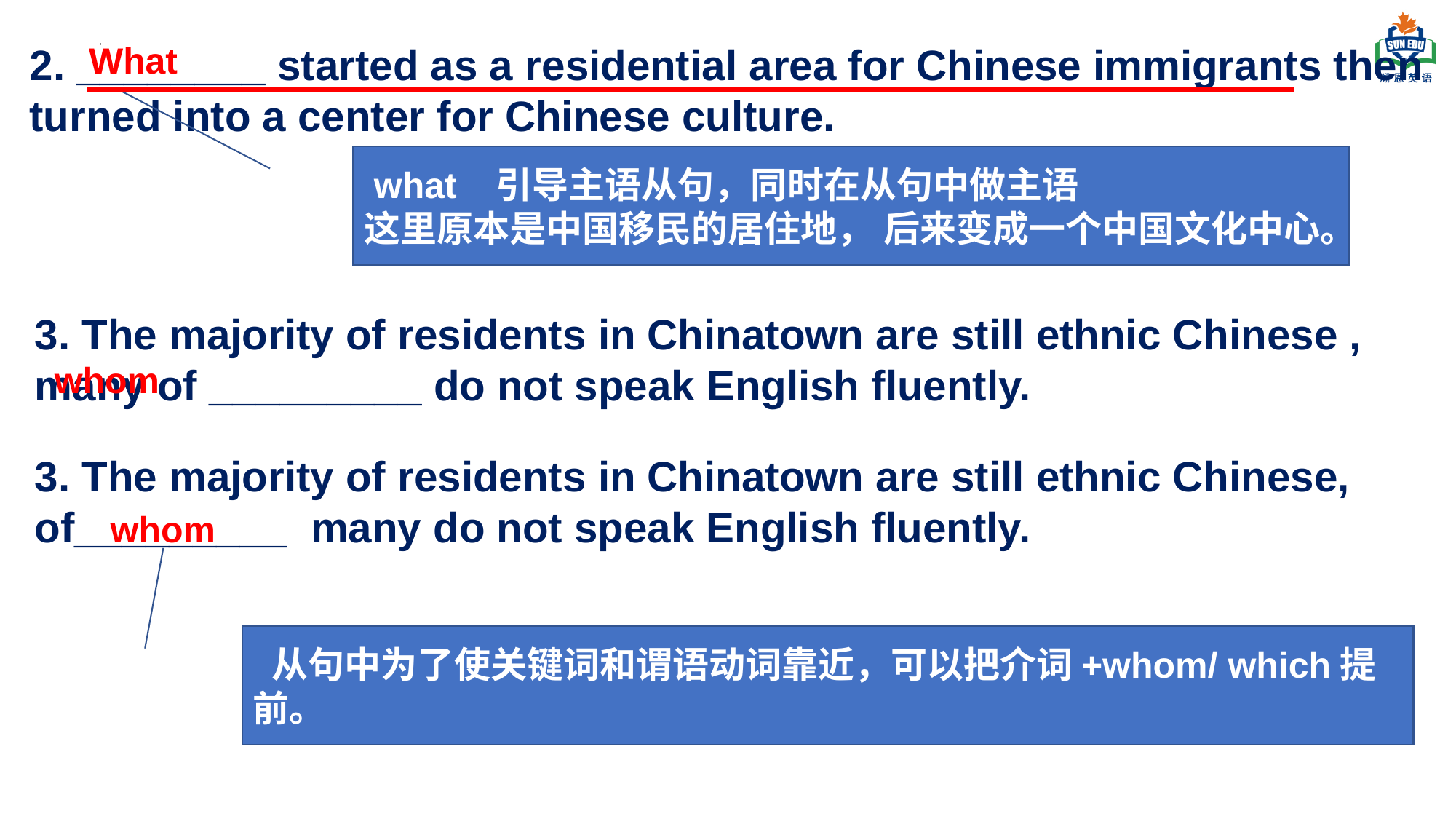

2. ________ started as a residential area for Chinese immigrants then turned into a center for Chinese culture.
What
 what   引导主语从句，同时在从句中做主语
这里原本是中国移民的居住地， 后来变成一个中国文化中心。
3. The majority of residents in Chinatown are still ethnic Chinese , many of _________ do not speak English fluently.
whom
3. The majority of residents in Chinatown are still ethnic Chinese, of_________  many do not speak English fluently.
whom
 从句中为了使关键词和谓语动词靠近，可以把介词+whom/ which提前。